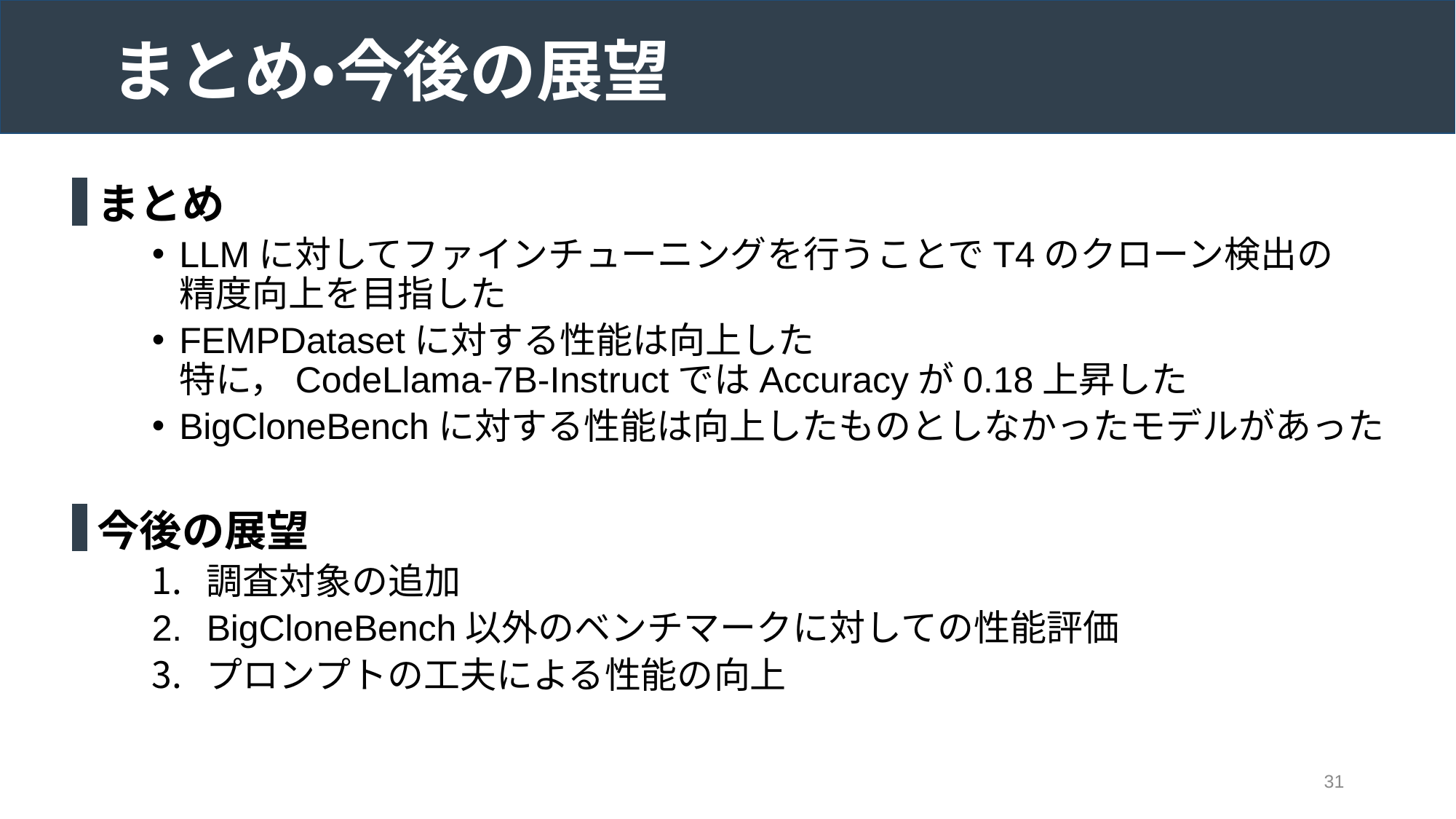

# まとめ・今後の展望
まとめ
LLMに対してファインチューニングを行うことでT4のクローン検出の
精度向上を目指した
FEMPDatasetに対する性能は向上した
特に，CodeLlama-7B-InstructではAccuracyが0.18上昇した
BigCloneBenchに対する性能は向上したものとしなかったモデルがあった

今後の展望
調査対象の追加
BigCloneBench以外のベンチマークに対しての性能評価
プロンプトの工夫による性能の向上

31